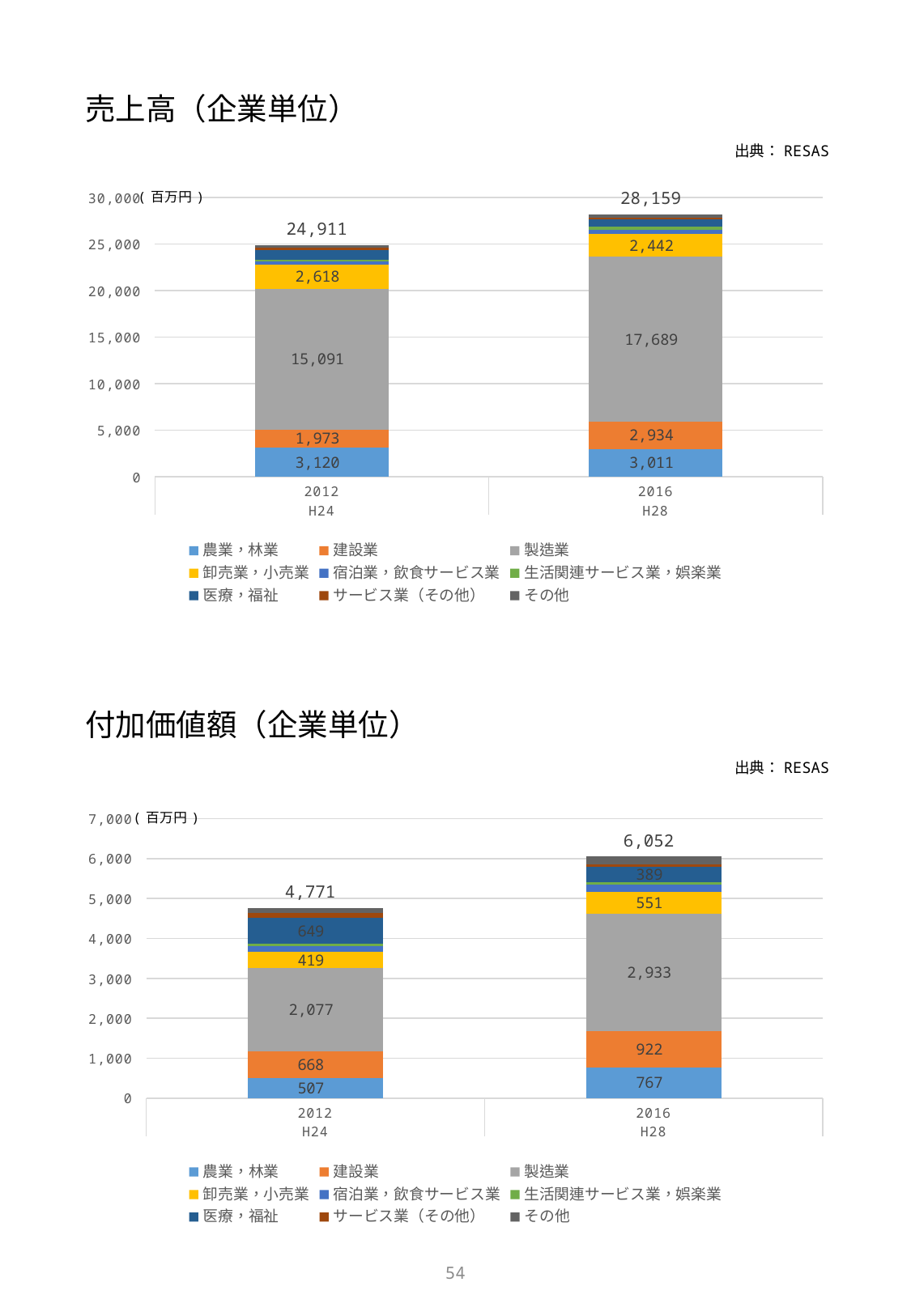

# 売上高（企業単位）
出典：RESAS

### Chart

| Category | 農業，林業 | 建設業 | 製造業 | 卸売業，小売業 | 宿泊業，飲食サービス業 | 生活関連サービス業，娯楽業 | 医療，福祉 | サービス業（その他） | その他 | 計 |
|---|---|---|---|---|---|---|---|---|---|---|
| 2012 | 3120.0 | 1973.0 | 15091.0 | 2618.0 | 324.0 | 208.0 | 997.0 | 269.0 | 311.0 | 24911.0 |
| 2016 | 3011.0 | 2934.0 | 17689.0 | 2442.0 | 409.0 | 342.0 | 836.0 | 128.0 | 368.0 | 28159.0 |
付加価値額（企業単位）
出典：RESAS

### Chart

| Category | 農業，林業 | 建設業 | 製造業 | 卸売業，小売業 | 宿泊業，飲食サービス業 | 生活関連サービス業，娯楽業 | 医療，福祉 | サービス業（その他） | その他 | 計 |
|---|---|---|---|---|---|---|---|---|---|---|
| 2012 | 507.0 | 668.0 | 2077.0 | 419.0 | 145.0 | 48.0 | 649.0 | 124.0 | 134.0 | 4771.0 |
| 2016 | 767.0 | 922.0 | 2933.0 | 551.0 | 167.0 | 68.0 | 389.0 | 60.0 | 195.0 | 6052.0 |
54